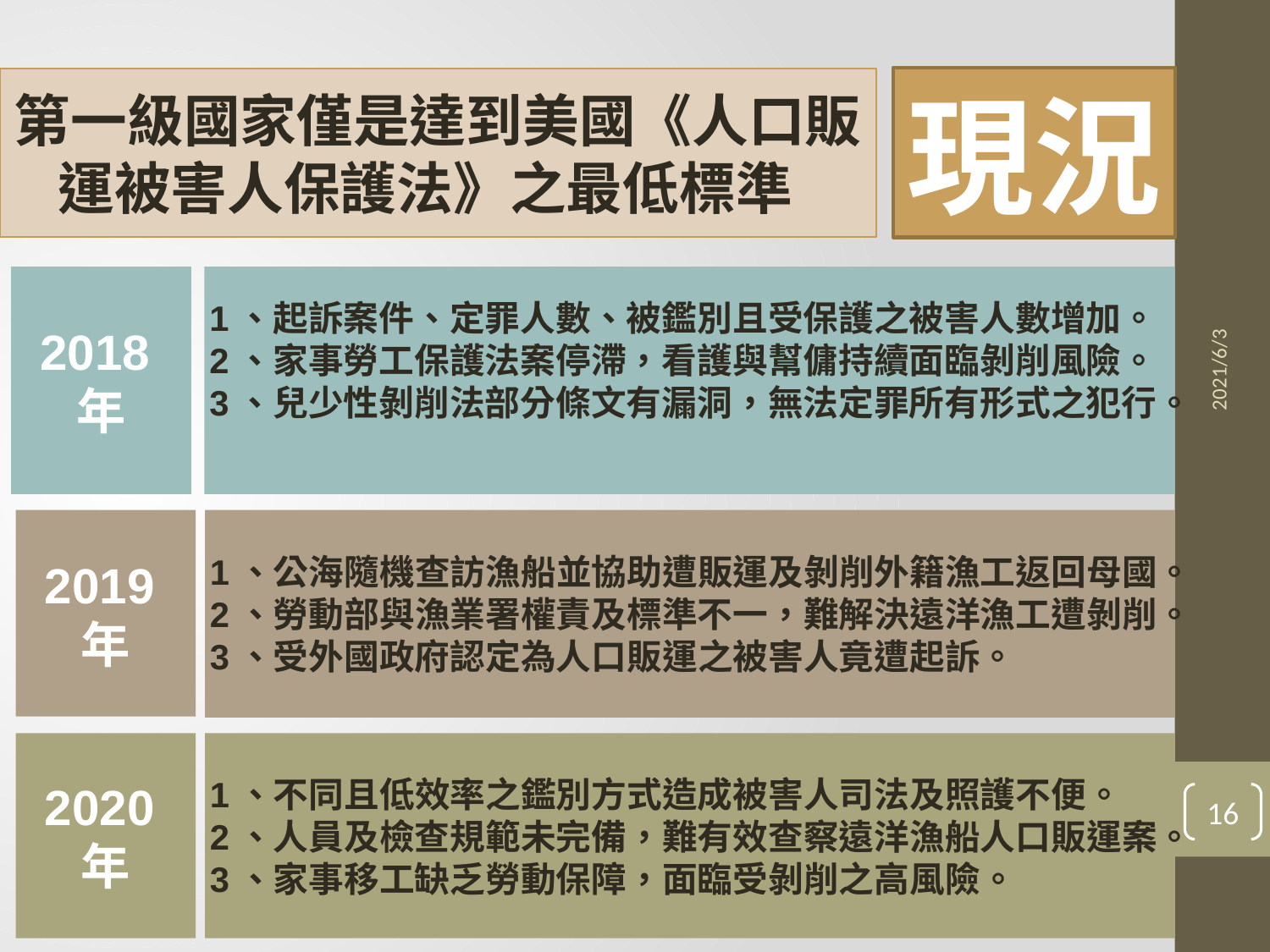

現況
第一級國家僅是達到美國《人口販運被害人保護法》之最低標準
2021/6/3
1、起訴案件、定罪人數、被鑑別且受保護之被害人數增加。
2、家事勞工保護法案停滯，看護與幫傭持續面臨剝削風險。
3、兒少性剝削法部分條文有漏洞，無法定罪所有形式之犯行。
2018年
2019年
1、公海隨機查訪漁船並協助遭販運及剝削外籍漁工返回母國。
2、勞動部與漁業署權責及標準不一，難解決遠洋漁工遭剝削。
3、受外國政府認定為人口販運之被害人竟遭起訴。
2020年
1、不同且低效率之鑑別方式造成被害人司法及照護不便。
2、人員及檢查規範未完備，難有效查察遠洋漁船人口販運案。
3、家事移工缺乏勞動保障，面臨受剝削之高風險。

16